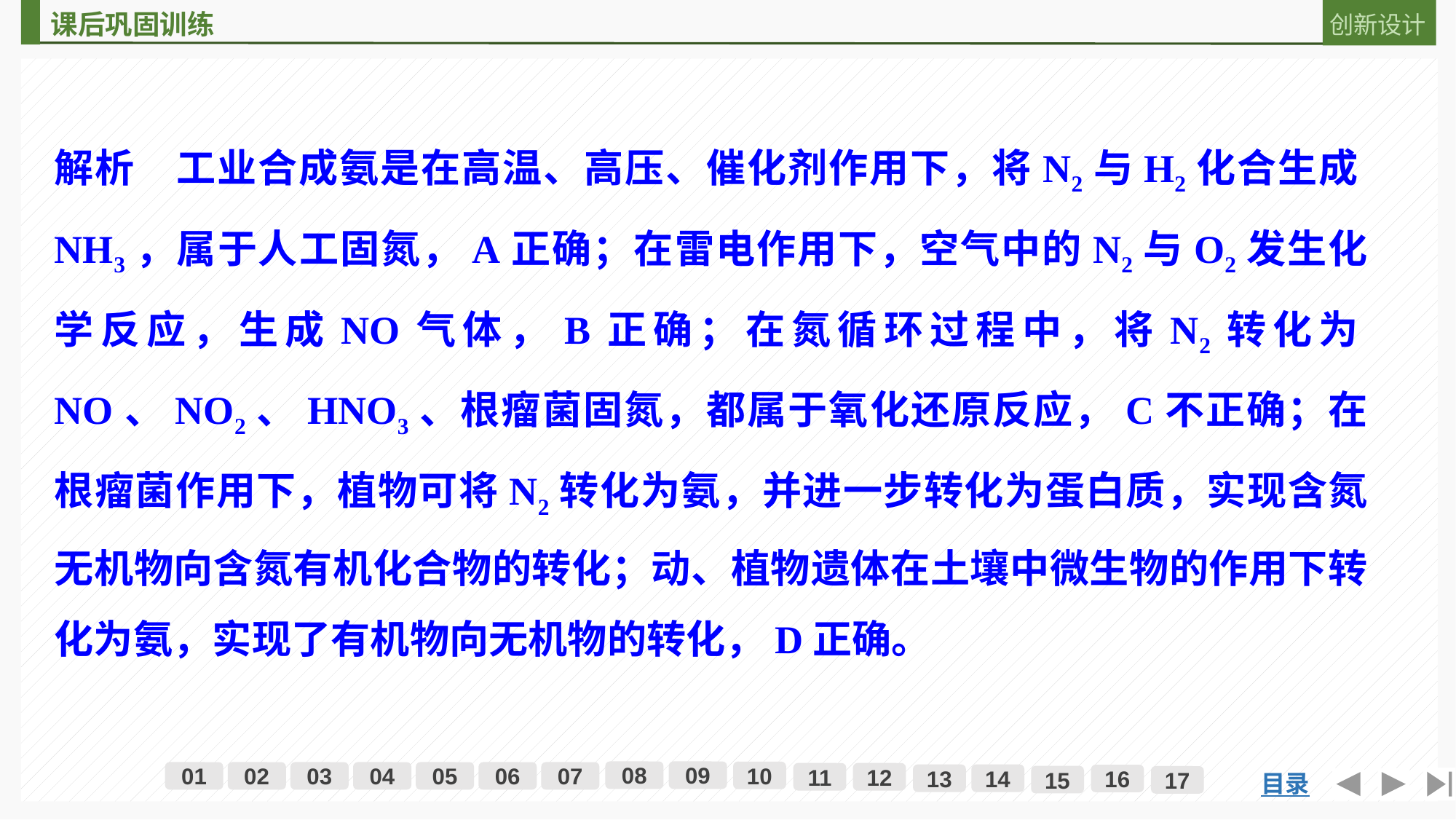

解析　工业合成氨是在高温、高压、催化剂作用下，将N2与H2化合生成NH3，属于人工固氮，A正确；在雷电作用下，空气中的N2与O2发生化学反应，生成NO气体，B正确；在氮循环过程中，将N2转化为NO、NO2、HNO3、根瘤菌固氮，都属于氧化还原反应，C不正确；在根瘤菌作用下，植物可将N2转化为氨，并进一步转化为蛋白质，实现含氮无机物向含氮有机化合物的转化；动、植物遗体在土壤中微生物的作用下转化为氨，实现了有机物向无机物的转化，D正确。